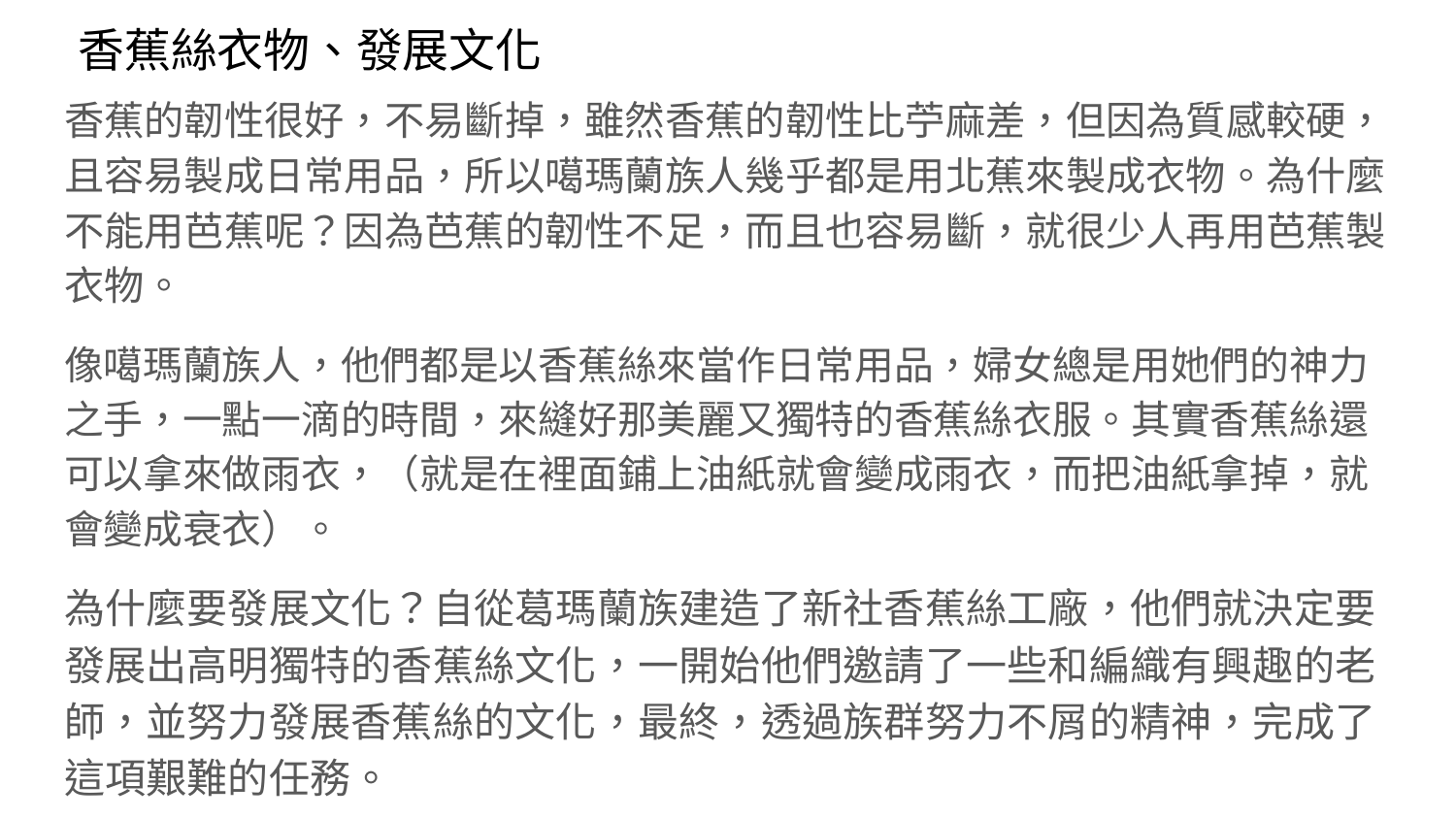

# 香蕉絲衣物、發展文化
香蕉的韌性很好，不易斷掉，雖然香蕉的韌性比苧麻差，但因為質感較硬，且容易製成日常用品，所以噶瑪蘭族人幾乎都是用北蕉來製成衣物。為什麼不能用芭蕉呢？因為芭蕉的韌性不足，而且也容易斷，就很少人再用芭蕉製衣物。
像噶瑪蘭族人，他們都是以香蕉絲來當作日常用品，婦女總是用她們的神力之手，一點一滴的時間，來縫好那美麗又獨特的香蕉絲衣服。其實香蕉絲還可以拿來做雨衣，（就是在裡面鋪上油紙就會變成雨衣，而把油紙拿掉，就會變成衰衣）。
為什麼要發展文化？自從葛瑪蘭族建造了新社香蕉絲工廠，他們就決定要發展出高明獨特的香蕉絲文化，一開始他們邀請了一些和編織有興趣的老師，並努力發展香蕉絲的文化，最終，透過族群努力不屑的精神，完成了這項艱難的任務。